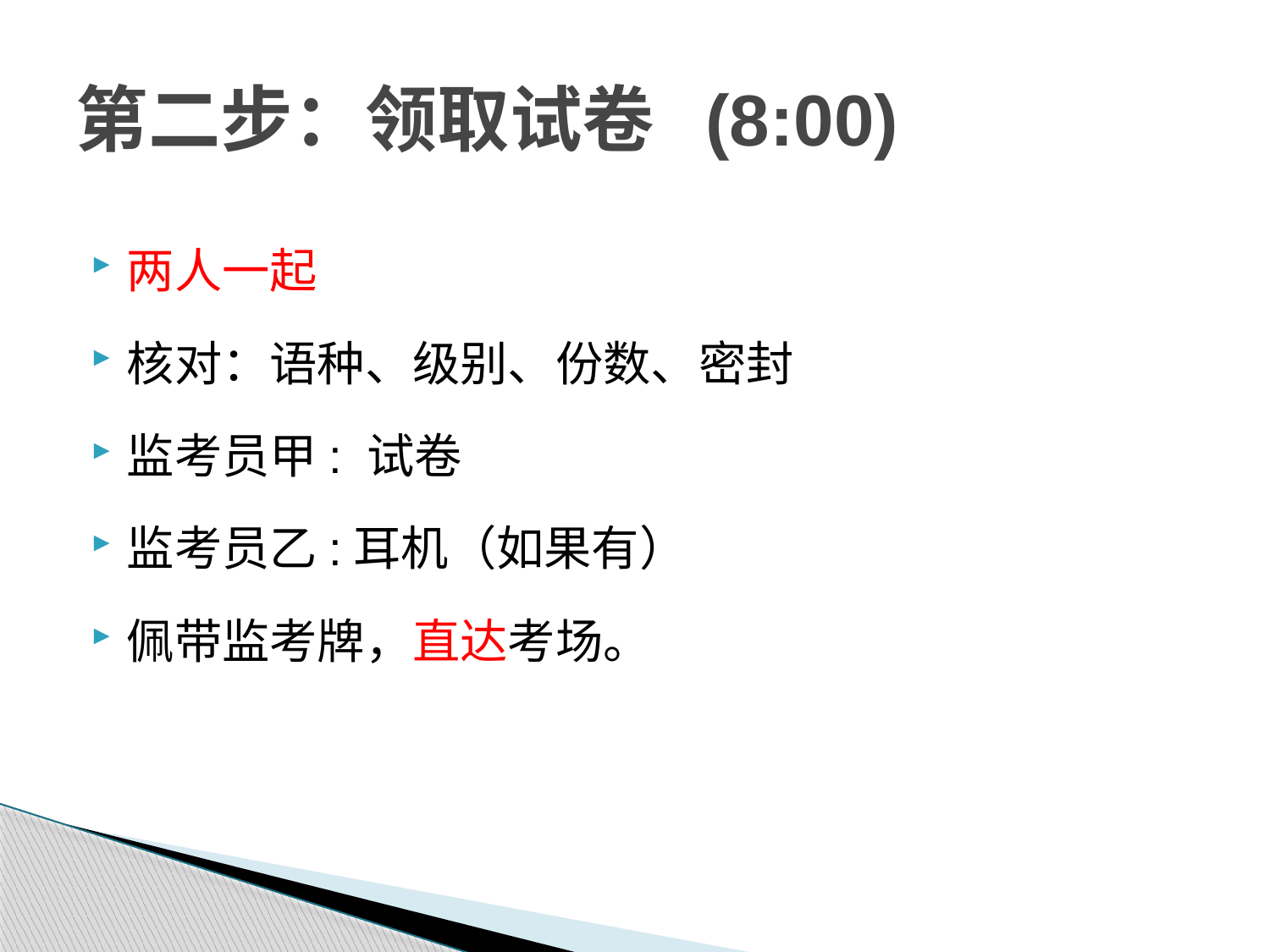

# 第二步：领取试卷  (8:00)
两人一起
核对：语种、级别、份数、密封
监考员甲: 试卷
监考员乙:耳机（如果有）
佩带监考牌，直达考场。